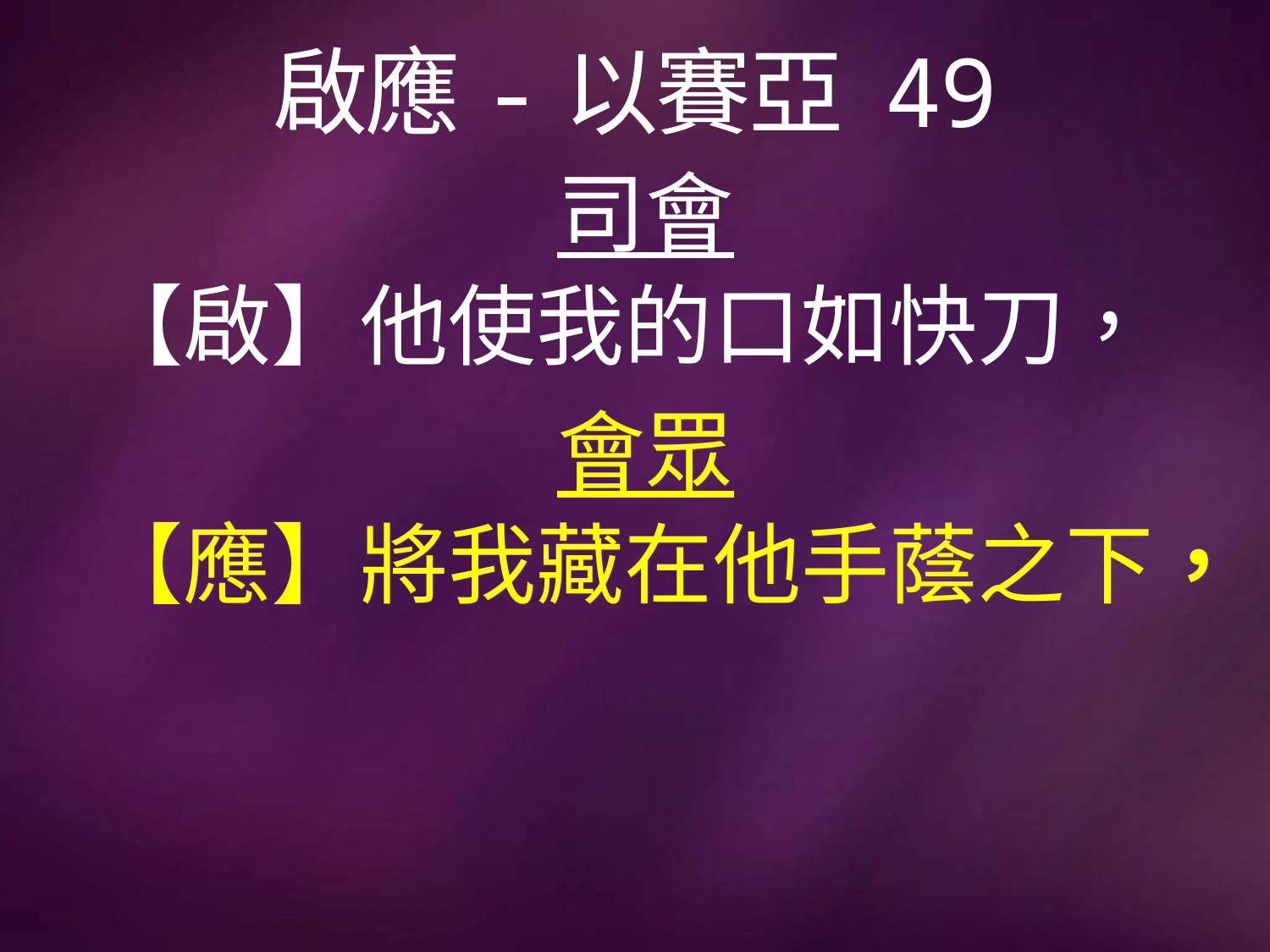

# 啟應-以賽亞 49
司會
【啟】他使我的口如快刀，

會眾
【應】將我藏在他手蔭之下，